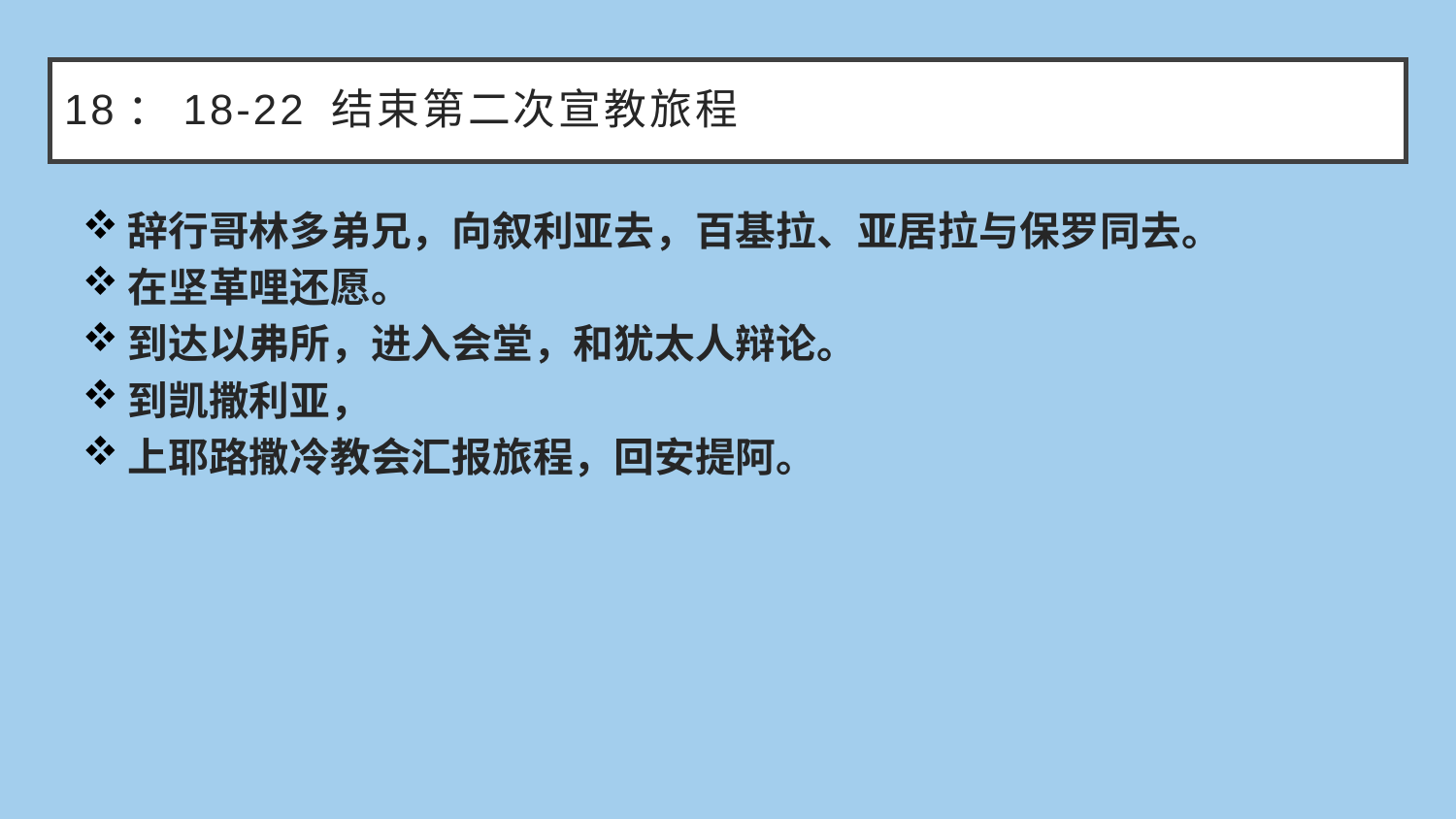

# 18：18-22 结束第二次宣教旅程
辞行哥林多弟兄，向叙利亚去，百基拉、亚居拉与保罗同去。
在坚革哩还愿。
到达以弗所，进入会堂，和犹太人辩论。
到凯撒利亚，
上耶路撒冷教会汇报旅程，回安提阿。